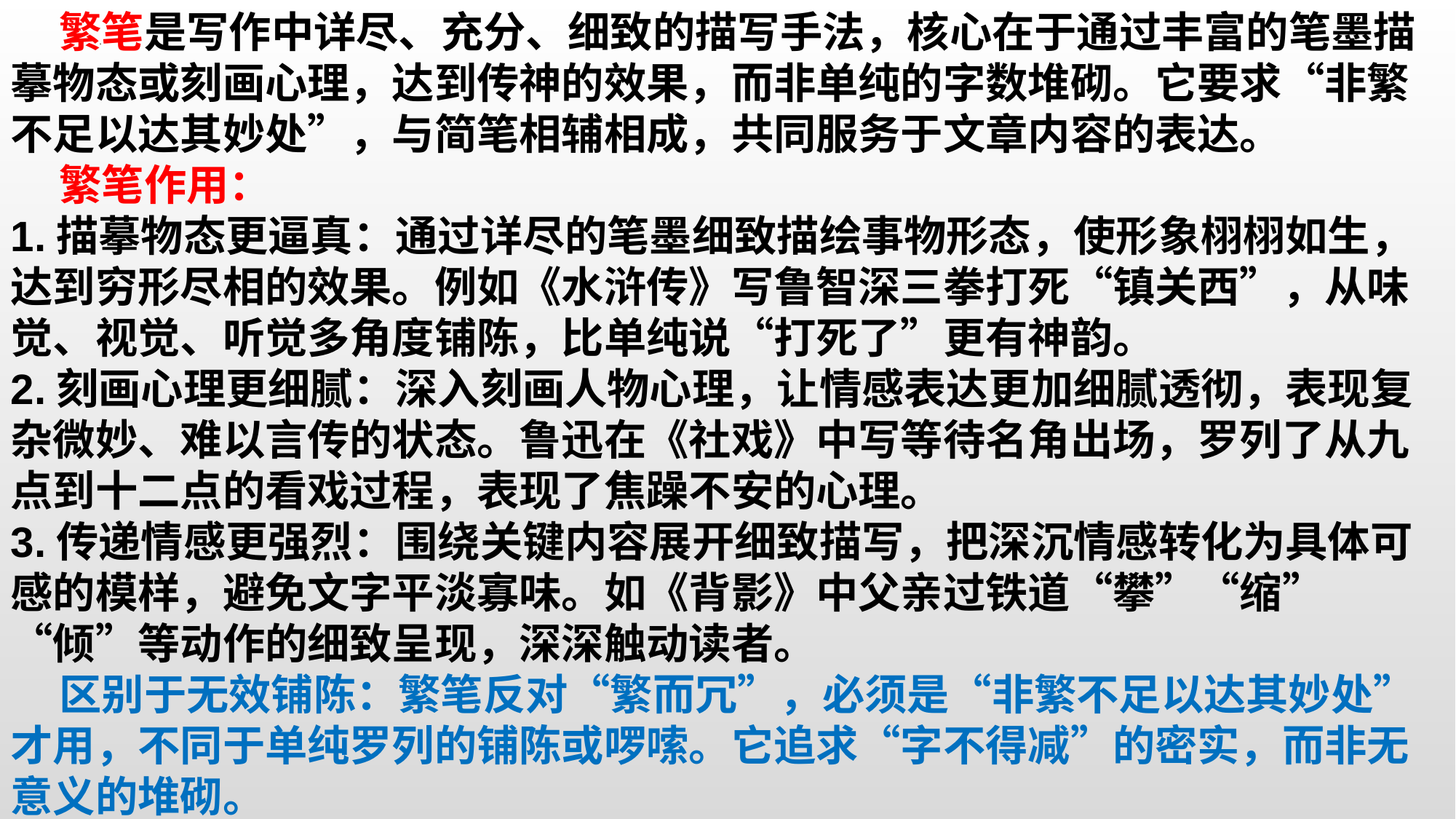

繁笔是写作中‌详尽、充分、细致‌的描写手法，核心在于通过丰富的笔墨‌描摹物态‌或‌刻画心理‌，达到传神的效果，而非单纯的字数堆砌。它要求“非繁不足以达其妙处”，与简笔相辅相成，共同服务于文章内容的表达。‌‌‌‌
    繁笔作用：
‌1.描摹物态更逼真‌：通过详尽的笔墨细致描绘事物形态，使形象栩栩如生，达到穷形尽相的效果。例如《水浒传》写鲁智深三拳打死“镇关西”，从味觉、视觉、听觉多角度铺陈，比单纯说“打死了”更有神韵。‌‌
‌2.刻画心理更细腻‌：深入刻画人物心理，让情感表达更加细腻透彻，表现复杂微妙、难以言传的状态。鲁迅在《社戏》中写等待名角出场，罗列了从九点到十二点的看戏过程，表现了焦躁不安的心理。‌‌
‌3.传递情感更强烈‌：围绕关键内容展开细致描写，把深沉情感转化为具体可感的模样，避免文字平淡寡味。如《背影》中父亲过铁道“攀”“缩”“倾”等动作的细致呈现，深深触动读者。‌‌‌
‌    区别于无效铺陈‌：繁笔反对“繁而冗”，必须是“非繁不足以达其妙处”才用，不同于单纯罗列的铺陈或啰嗦。它追求“字不得减”的密实，而非无意义的堆砌。‌‌‌